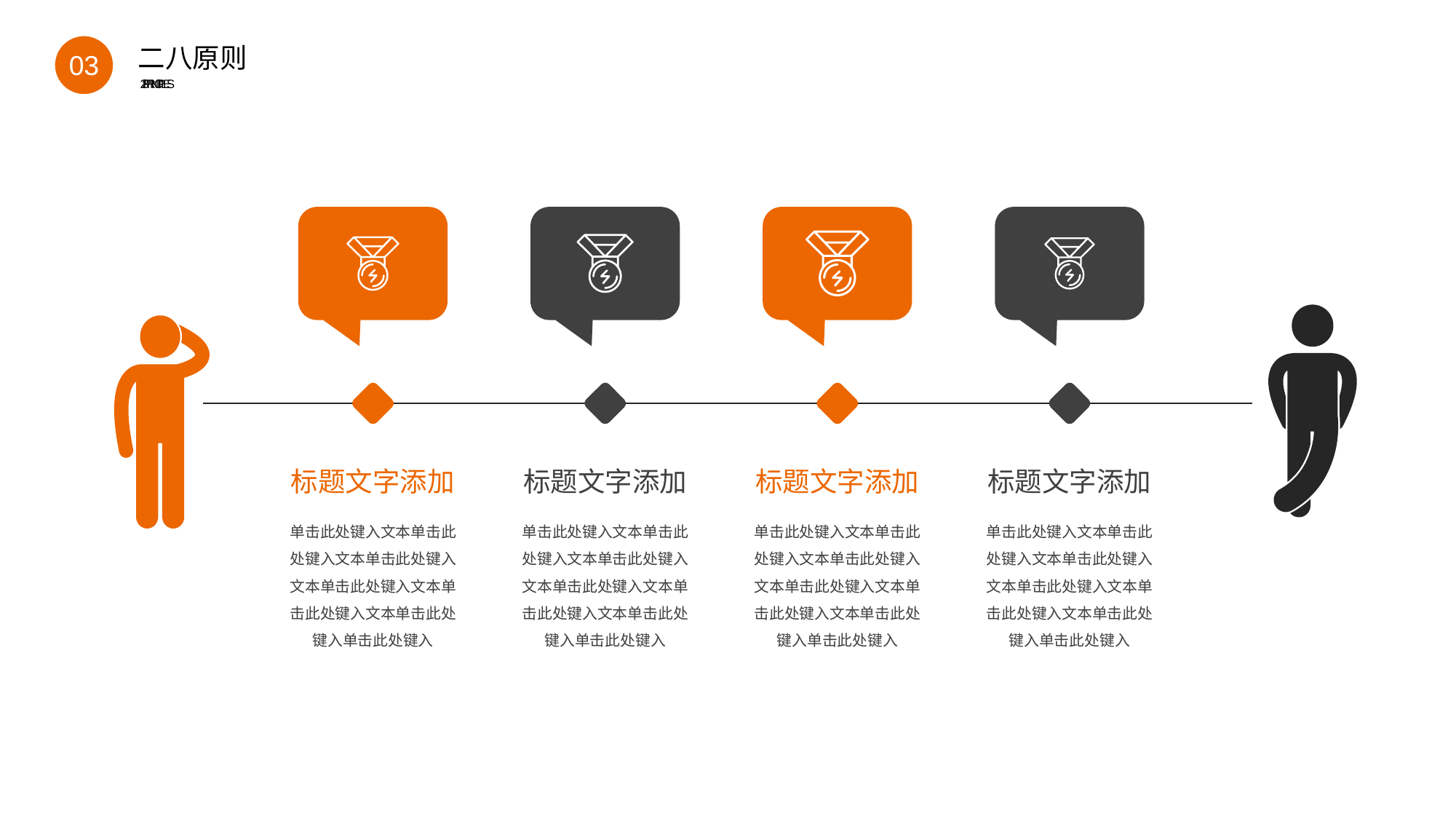

BY YUSHEN

03
二八原则
28 PRINCIPLES

标题文字添加
单击此处键入文本单击此处键入文本单击此处键入文本单击此处键入文本单击此处键入文本单击此处键入单击此处键入

标题文字添加
单击此处键入文本单击此处键入文本单击此处键入文本单击此处键入文本单击此处键入文本单击此处键入单击此处键入

标题文字添加
单击此处键入文本单击此处键入文本单击此处键入文本单击此处键入文本单击此处键入文本单击此处键入单击此处键入

标题文字添加
单击此处键入文本单击此处键入文本单击此处键入文本单击此处键入文本单击此处键入文本单击此处键入单击此处键入